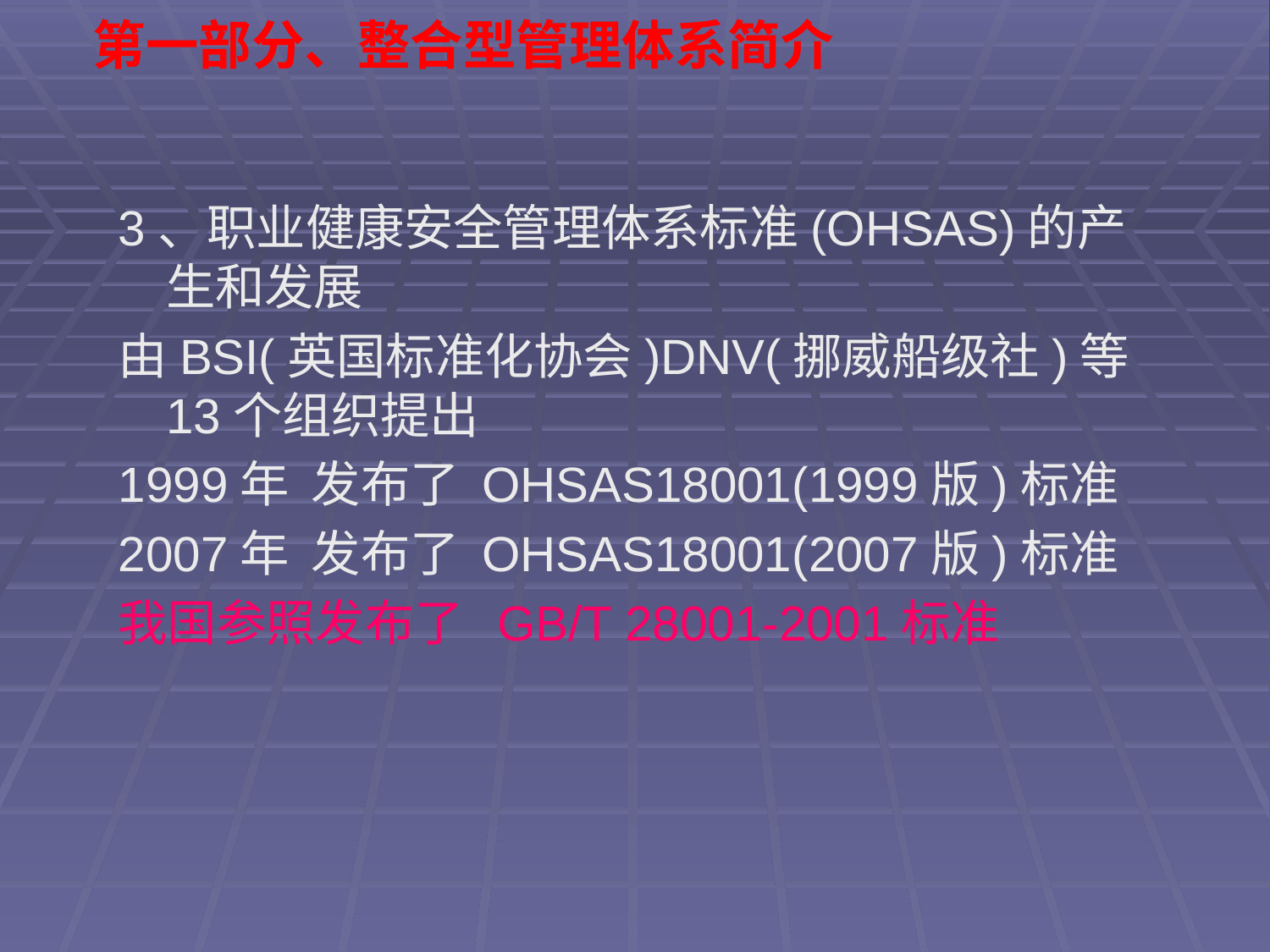

第一部分、整合型管理体系简介
3、职业健康安全管理体系标准(OHSAS)的产生和发展
由BSI(英国标准化协会)DNV(挪威船级社)等13个组织提出
1999年  发布了 OHSAS18001(1999版)标准
2007年  发布了 OHSAS18001(2007版)标准
我国参照发布了  GB/T 28001-2001标准